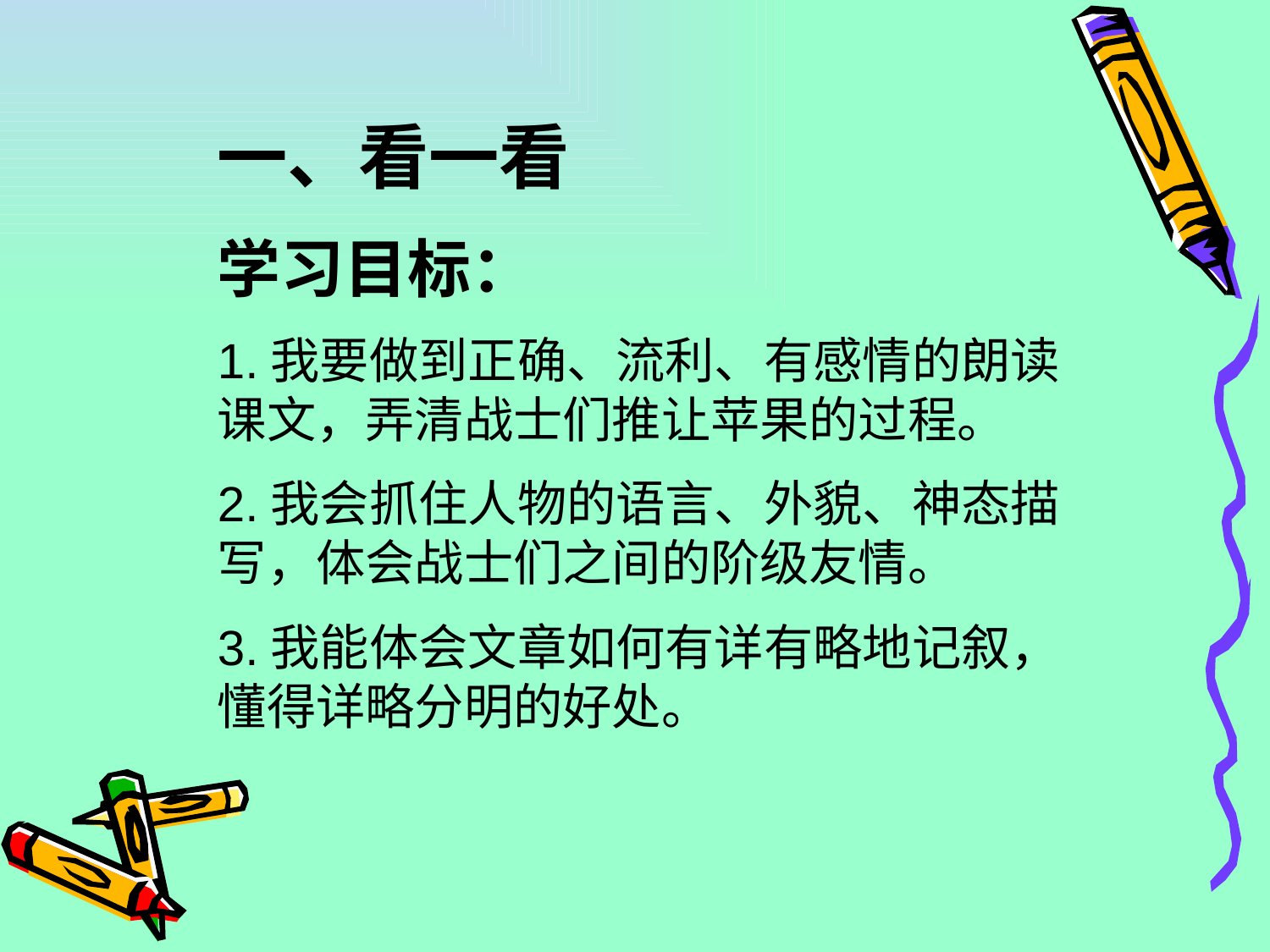

一、看一看
学习目标：
1.我要做到正确、流利、有感情的朗读课文，弄清战士们推让苹果的过程。
2.我会抓住人物的语言、外貌、神态描写，体会战士们之间的阶级友情。
3.我能体会文章如何有详有略地记叙，懂得详略分明的好处。